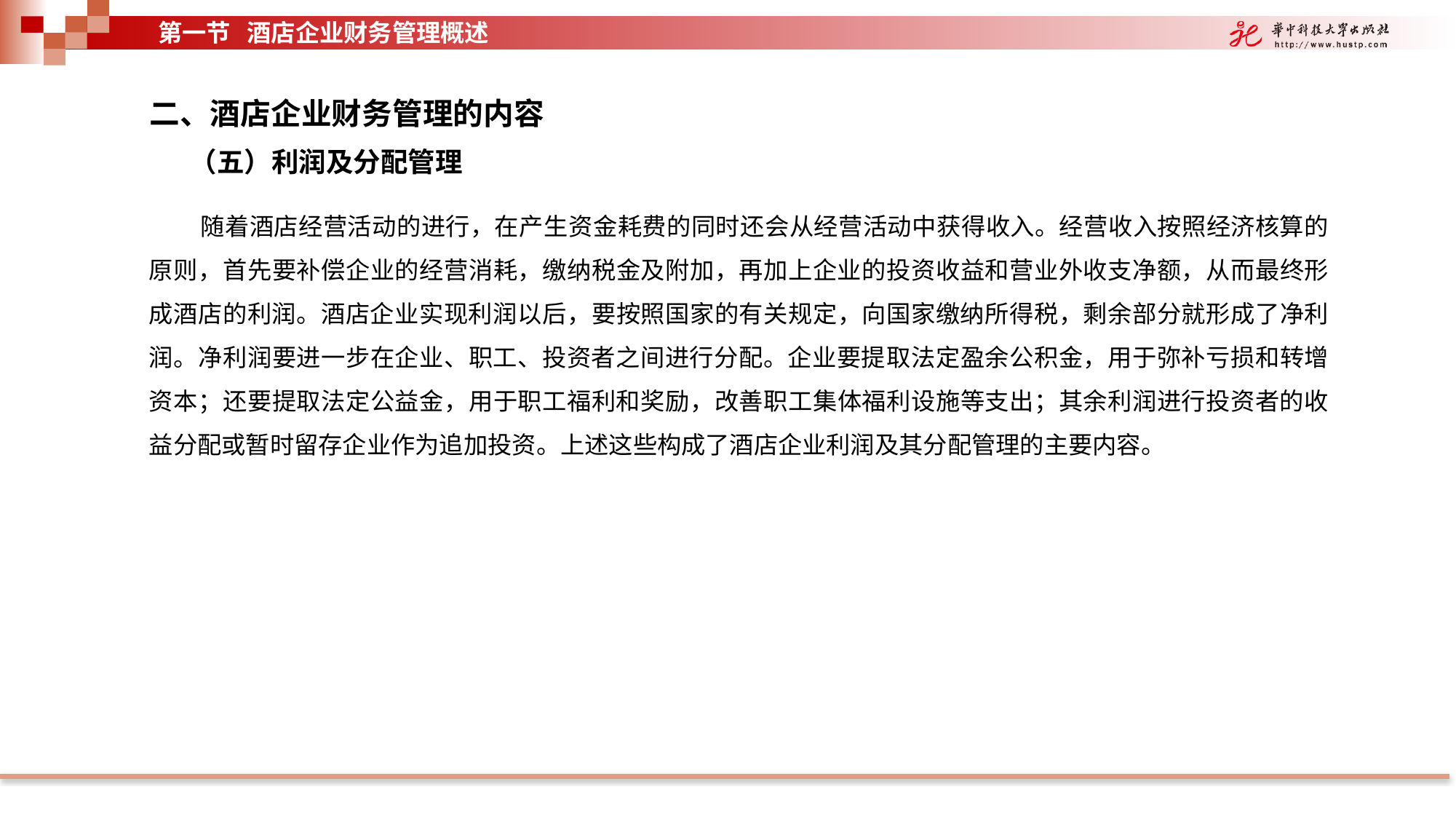

第一节   酒店企业财务管理概述
二、酒店企业财务管理的内容
（五）利润及分配管理
随着酒店经营活动的进行，在产生资金耗费的同时还会从经营活动中获得收入。经营收入按照经济核算的原则，首先要补偿企业的经营消耗，缴纳税金及附加，再加上企业的投资收益和营业外收支净额，从而最终形成酒店的利润。酒店企业实现利润以后，要按照国家的有关规定，向国家缴纳所得税，剩余部分就形成了净利润。净利润要进一步在企业、职工、投资者之间进行分配。企业要提取法定盈余公积金，用于弥补亏损和转增资本；还要提取法定公益金，用于职工福利和奖励，改善职工集体福利设施等支出；其余利润进行投资者的收益分配或暂时留存企业作为追加投资。上述这些构成了酒店企业利润及其分配管理的主要内容。